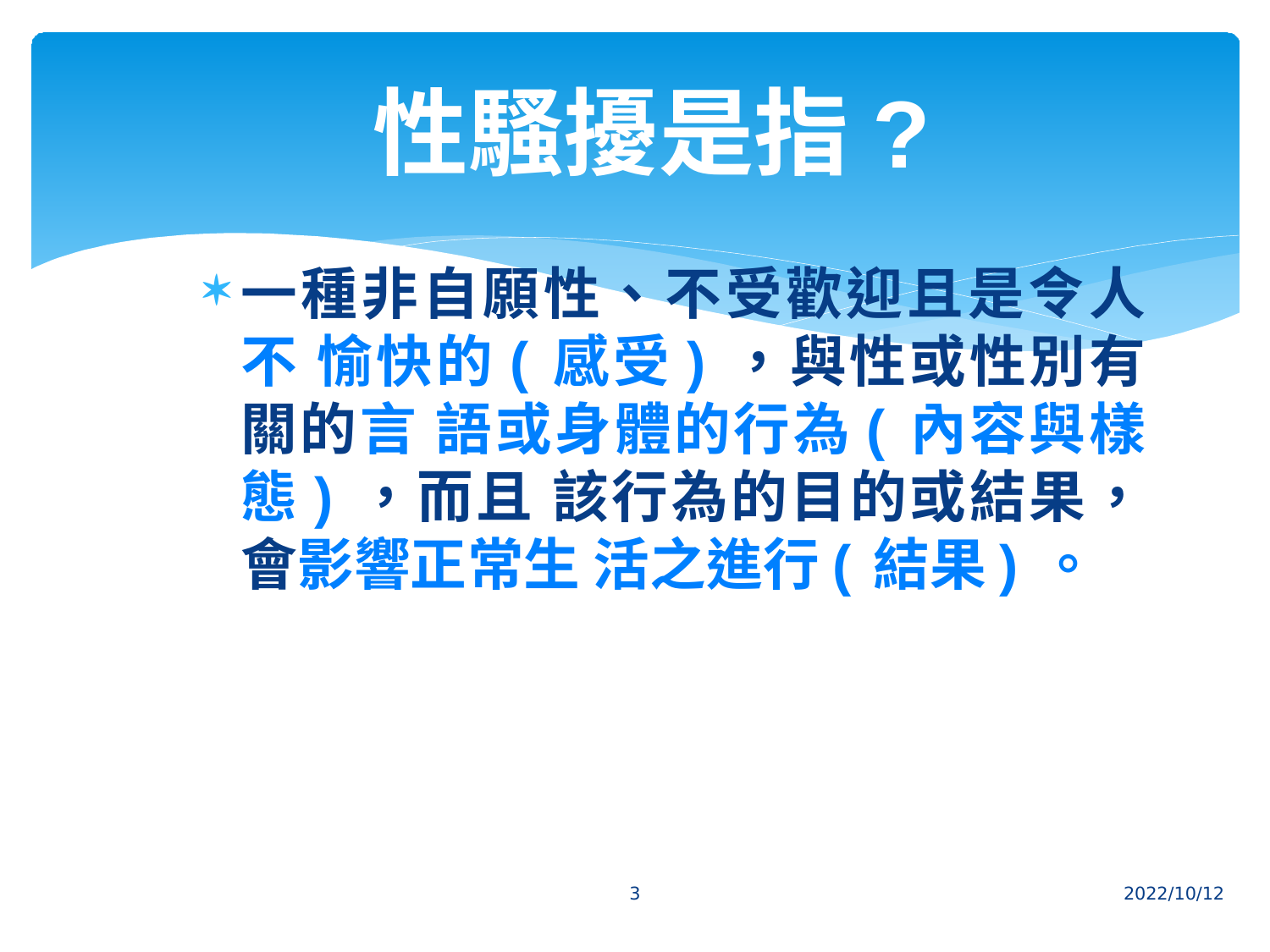

# 性騷擾是指?
一種非自願性、不受歡迎且是令人不 愉快的(感受)，與性或性別有關的言 語或身體的行為(內容與樣態)，而且 該行為的目的或結果，會影響正常生 活之進行(結果)。
3
2022/10/12